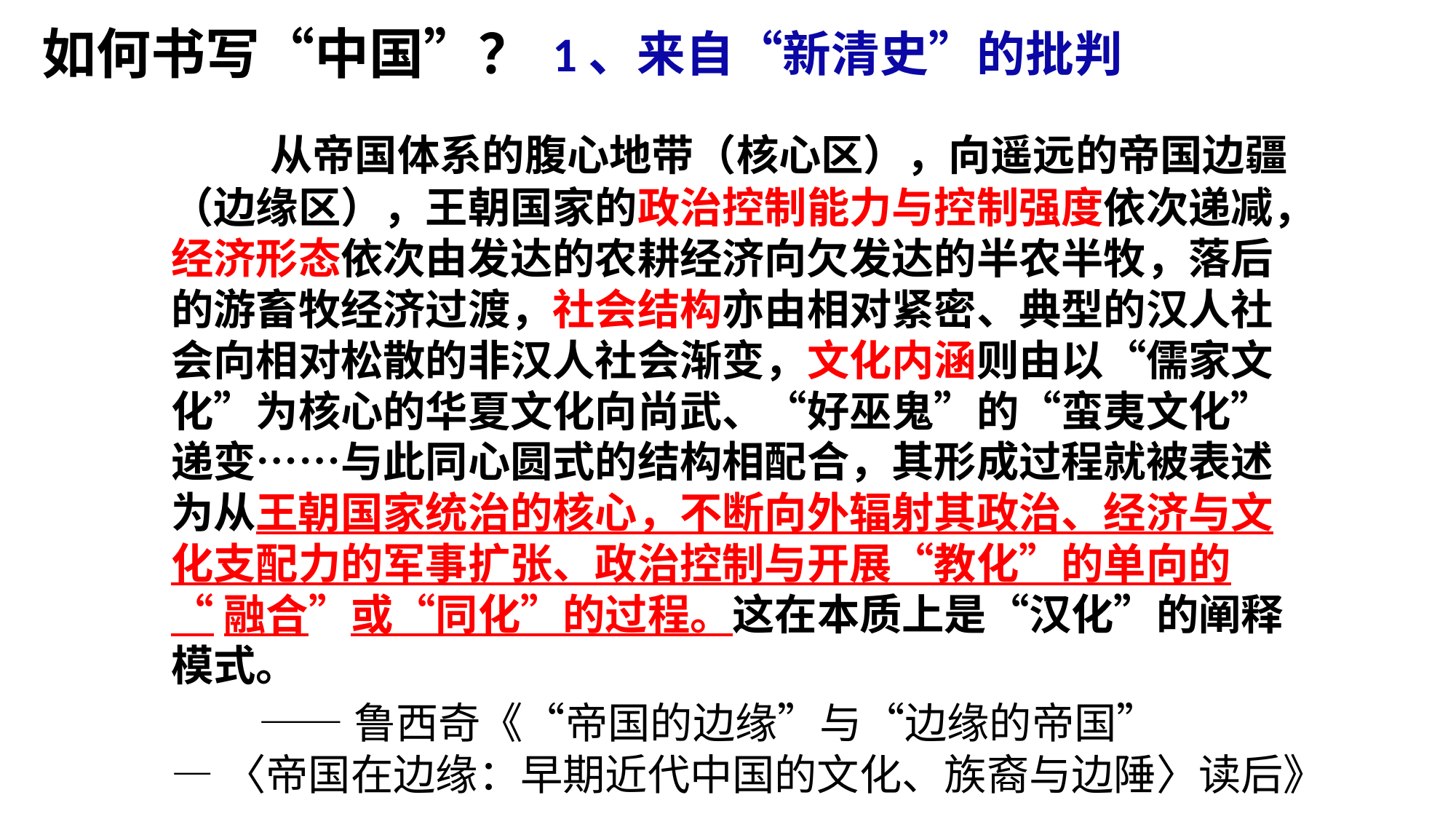

如何书写“中国”？
1、来自“新清史”的批判
        从帝国体系的腹心地带（核心区），向遥远的帝国边疆
（边缘区），王朝国家的政治控制能力与控制强度依次递减，
经济形态依次由发达的农耕经济向欠发达的半农半牧，落后
的游畜牧经济过渡，社会结构亦由相对紧密、典型的汉人社
会向相对松散的非汉人社会渐变，文化内涵则由以“儒家文
化”为核心的华夏文化向尚武、“好巫鬼”的“蛮夷文化”
递变……与此同心圆式的结构相配合，其形成过程就被表述
为从王朝国家统治的核心，不断向外辐射其政治、经济与文
化支配力的军事扩张、政治控制与开展“教化”的单向的
“融合”或“同化”的过程。这在本质上是“汉化”的阐释
模式。
        ——鲁西奇《“帝国的边缘”与“边缘的帝国”
—〈帝国在边缘：早期近代中国的文化、族裔与边陲〉读后》